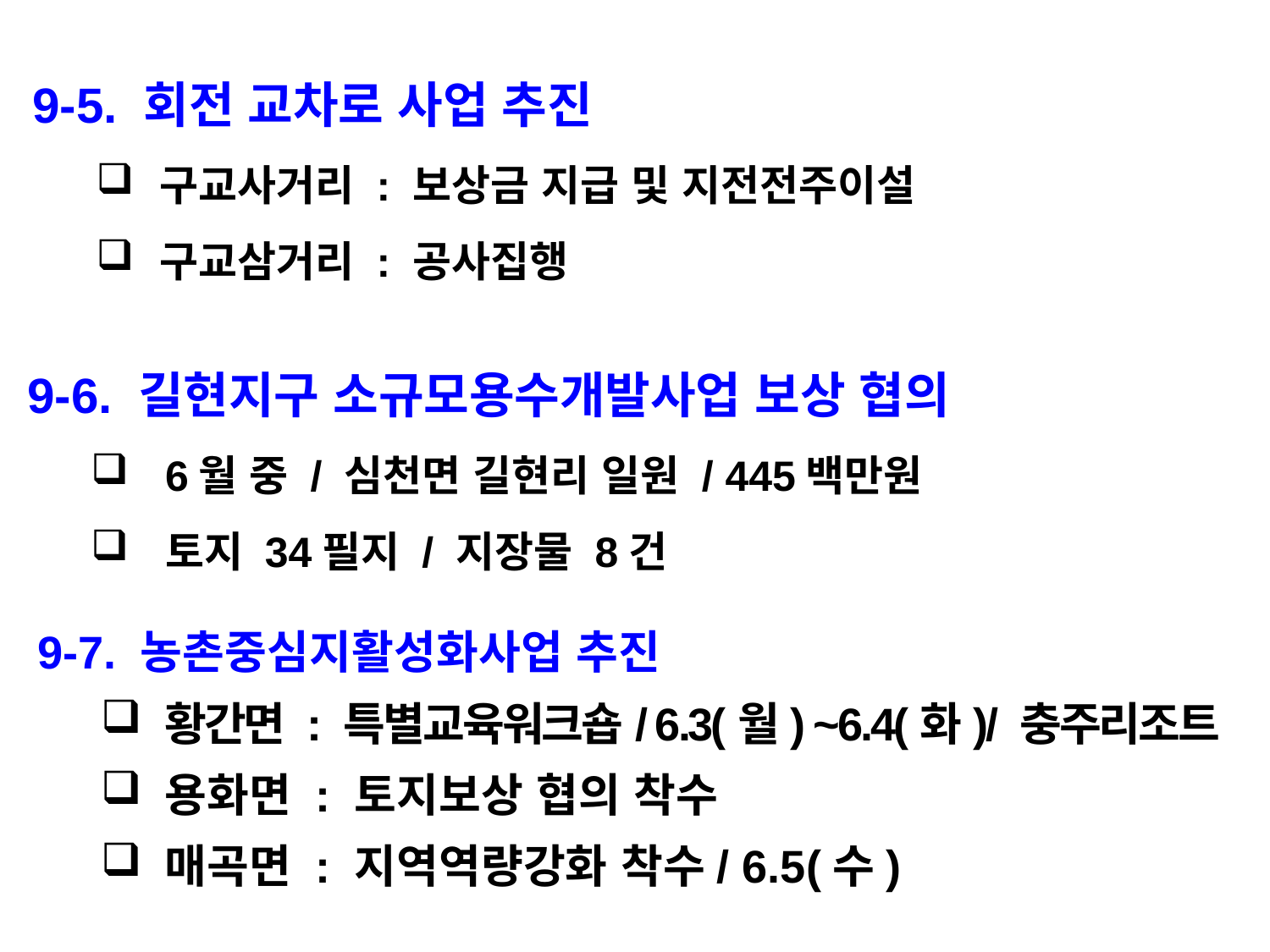

9-5. 회전 교차로 사업 추진
구교사거리 : 보상금 지급 및 지전전주이설
구교삼거리 : 공사집행

9-6. 길현지구 소규모용수개발사업 보상 협의
6월 중 / 심천면 길현리 일원 / 445백만원
토지 34필지 / 지장물 8건
9-7. 농촌중심지활성화사업 추진
황간면 : 특별교육워크숍/ 6.3(월) ~6.4(화)/ 충주리조트
용화면 : 토지보상 협의 착수
매곡면 : 지역역량강화 착수/ 6.5(수)